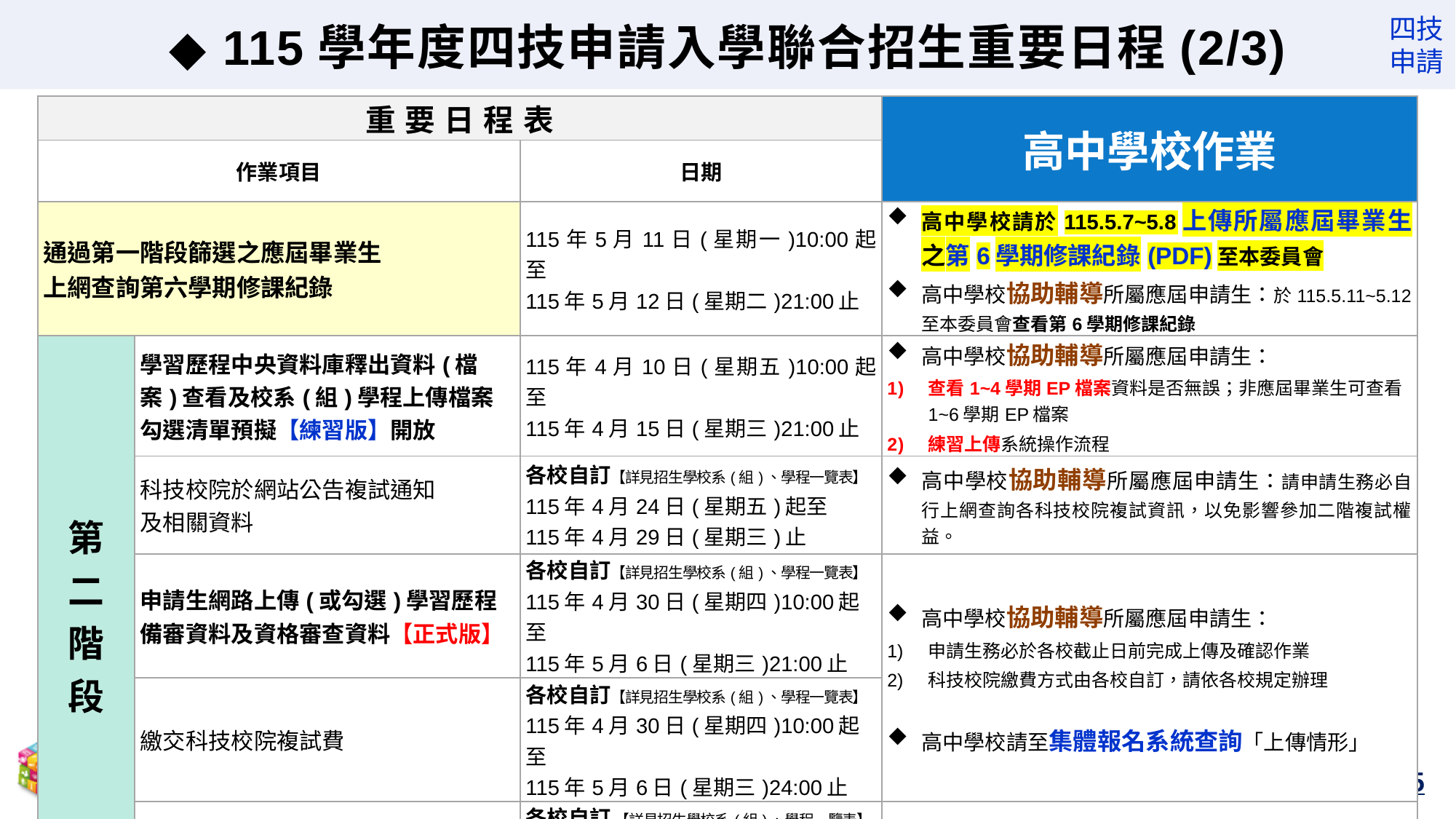

◆ 115學年度四技申請入學聯合招生重要日程(2/3)
| 重要日程表 |  |  | 高中學校作業 |
| --- | --- | --- | --- |
| 作業項目 |  | 日期 |  |
| 通過第一階段篩選之應屆畢業生 上網查詢第六學期修課紀錄 | 通過第一階段篩選之應屆畢業生上網查詢第六學期修課紀錄 | 115年5月11日(星期一)10:00起至 115年5月12日(星期二)21:00止 | 高中學校請於115.5.7~5.8上傳所屬應屆畢業生之第6學期修課紀錄(PDF)至本委員會 高中學校協助輔導所屬應屆申請生：於115.5.11~5.12至本委員會查看第6學期修課紀錄 |
| 第 二 階 段 | 學習歷程中央資料庫釋出資料(檔案)查看及校系(組)學程上傳檔案勾選清單預擬【練習版】開放 | 115年4月10日(星期五)10:00起至 115年4月15日(星期三)21:00止 | 高中學校協助輔導所屬應屆申請生： 查看1~4學期EP檔案資料是否無誤；非應屆畢業生可查看1~6學期EP檔案 練習上傳系統操作流程 |
|  | 科技校院於網站公告複試通知 及相關資料 | 各校自訂【詳見招生學校系(組)、學程一覽表】 115年4月24日(星期五)起至 115年4月29日(星期三)止 | 高中學校協助輔導所屬應屆申請生：請申請生務必自行上網查詢各科技校院複試資訊，以免影響參加二階複試權益。 |
|  | 申請生網路上傳(或勾選)學習歷程備審資料及資格審查資料【正式版】 | 各校自訂【詳見招生學校系(組)、學程一覽表】 115年4月30日(星期四)10:00起至 115年5月6日(星期三)21:00止 | 高中學校協助輔導所屬應屆申請生： 申請生務必於各校截止日前完成上傳及確認作業 科技校院繳費方式由各校自訂，請依各校規定辦理 高中學校請至集體報名系統查詢「上傳情形」 |
|  | 繳交科技校院複試費 | 各校自訂【詳見招生學校系(組)、學程一覽表】 115年4月30日(星期四)10:00起至 115年5月6日(星期三)24:00止 |  |
|  | 科技校院複試 | 各校自訂 【詳見招生學校系(組)、學程一覽表】 115年5月14日(星期四)起至 115年5月26日(星期二)止 | 申請生至各校參加到校複試項目 |
5